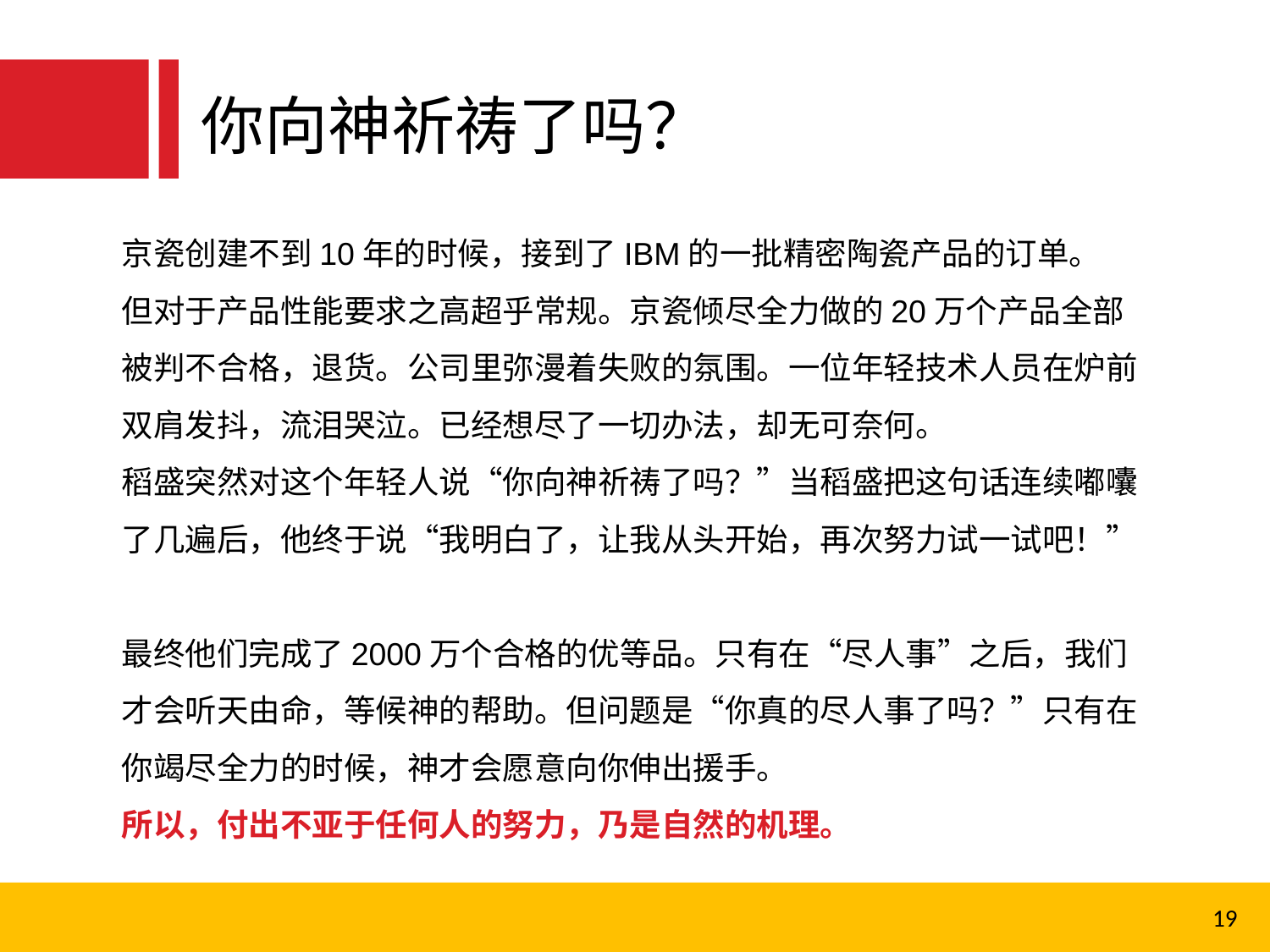

你向神祈祷了吗？
京瓷创建不到10年的时候，接到了IBM的一批精密陶瓷产品的订单。
但对于产品性能要求之高超乎常规。京瓷倾尽全力做的20万个产品全部被判不合格，退货。公司里弥漫着失败的氛围。一位年轻技术人员在炉前双肩发抖，流泪哭泣。已经想尽了一切办法，却无可奈何。
稻盛突然对这个年轻人说“你向神祈祷了吗？”当稻盛把这句话连续嘟囔了几遍后，他终于说“我明白了，让我从头开始，再次努力试一试吧！”

最终他们完成了2000万个合格的优等品。只有在“尽人事”之后，我们才会听天由命，等候神的帮助。但问题是“你真的尽人事了吗？”只有在你竭尽全力的时候，神才会愿意向你伸出援手。
所以，付出不亚于任何人的努力，乃是自然的机理。

19